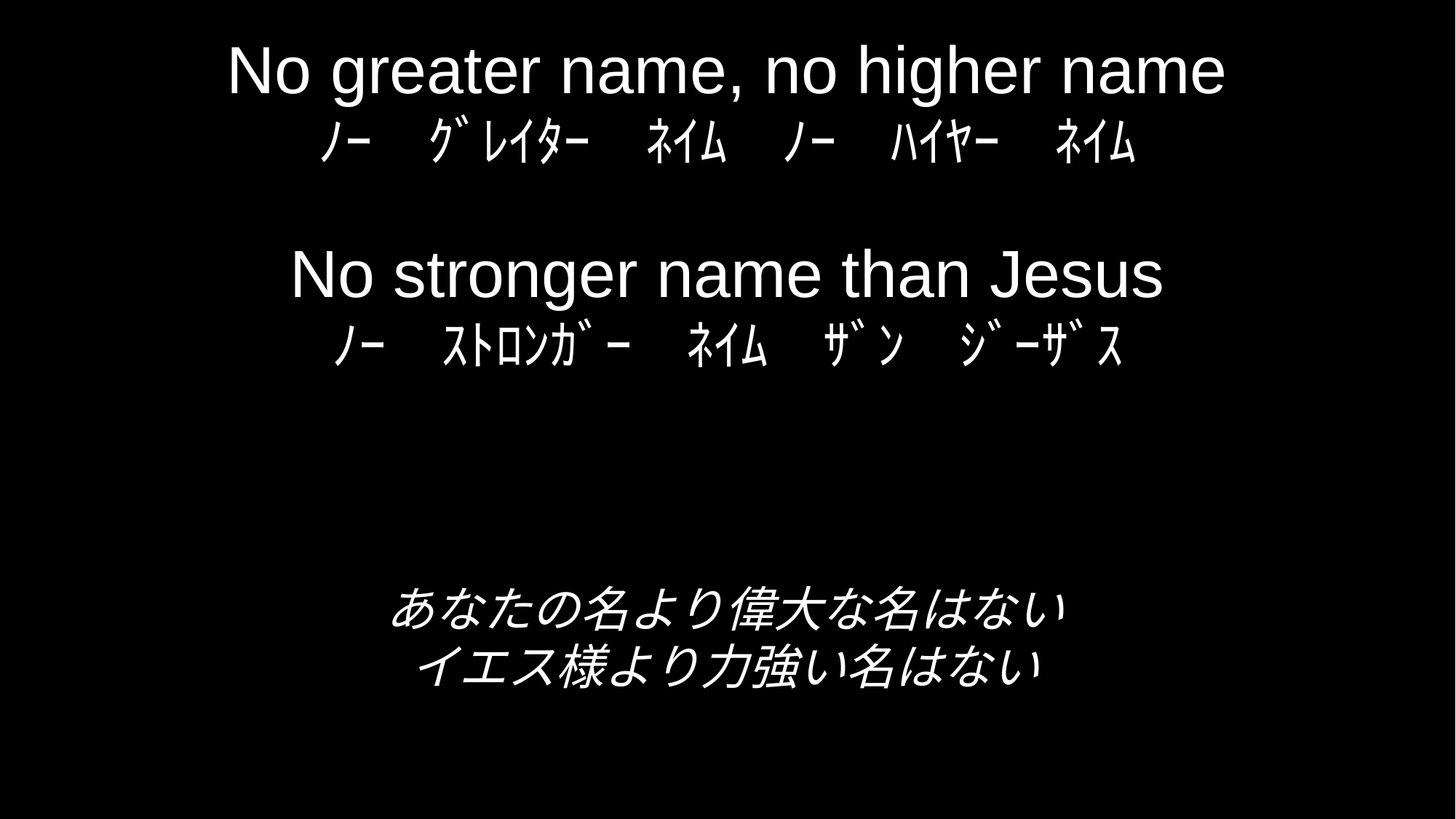

No greater name, no higher name
ﾉｰ　ｸﾞﾚｲﾀｰ　ﾈｲﾑ　ﾉｰ　ﾊｲﾔｰ　ﾈｲﾑ

No stronger name than Jesus
ﾉｰ　ｽﾄﾛﾝｶﾞｰ　ﾈｲﾑ　ｻﾞﾝ　ｼﾞｰｻﾞｽ
あなたの名より偉大な名はない
イエス様より力強い名はない